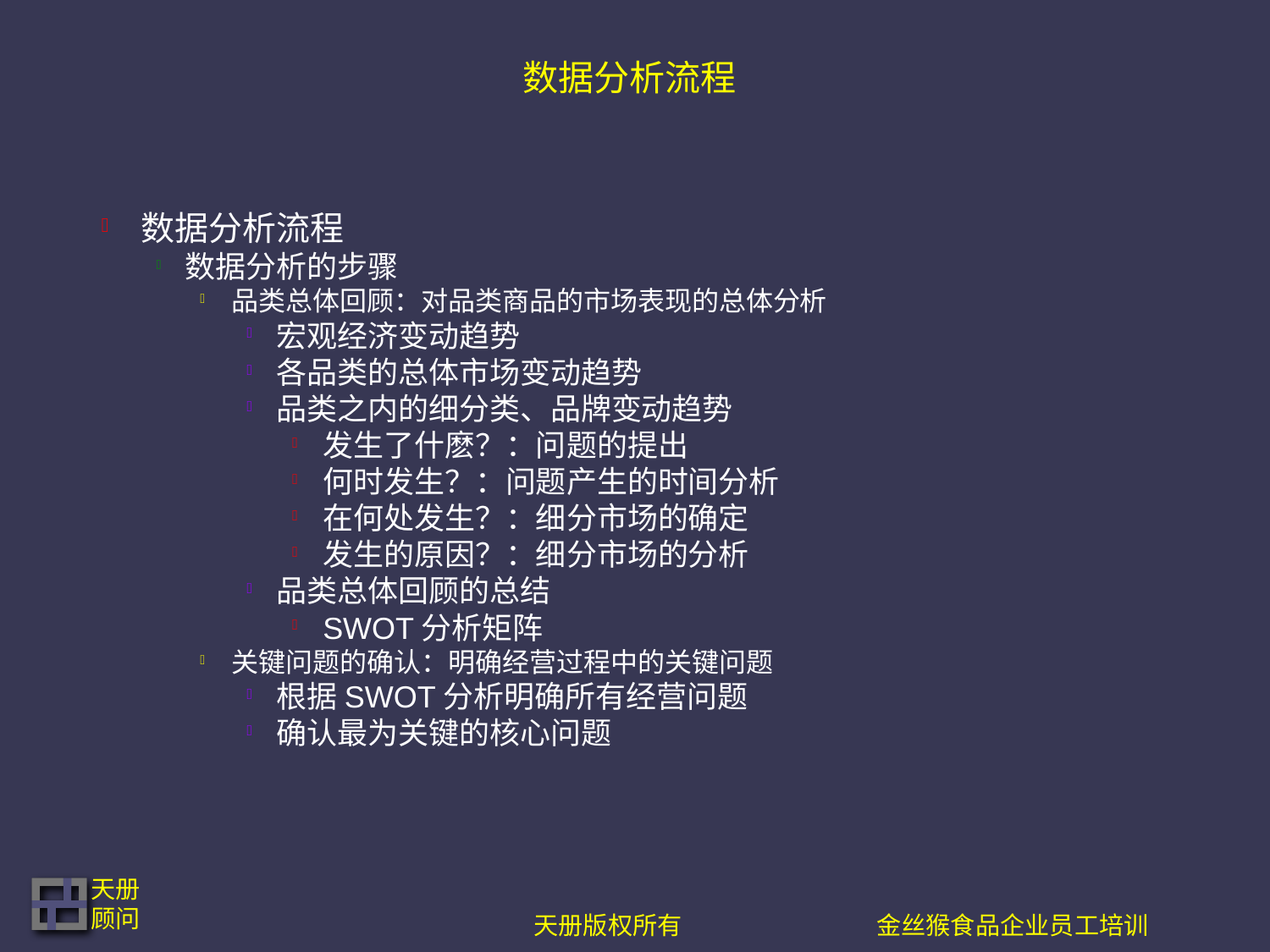

# 数据分析流程
数据分析流程
数据分析的步骤
品类总体回顾：对品类商品的市场表现的总体分析
宏观经济变动趋势
各品类的总体市场变动趋势
品类之内的细分类、品牌变动趋势
发生了什麽？：问题的提出
何时发生？：问题产生的时间分析
在何处发生？：细分市场的确定
发生的原因？：细分市场的分析
品类总体回顾的总结
SWOT分析矩阵
关键问题的确认：明确经营过程中的关键问题
根据SWOT分析明确所有经营问题
确认最为关键的核心问题
12